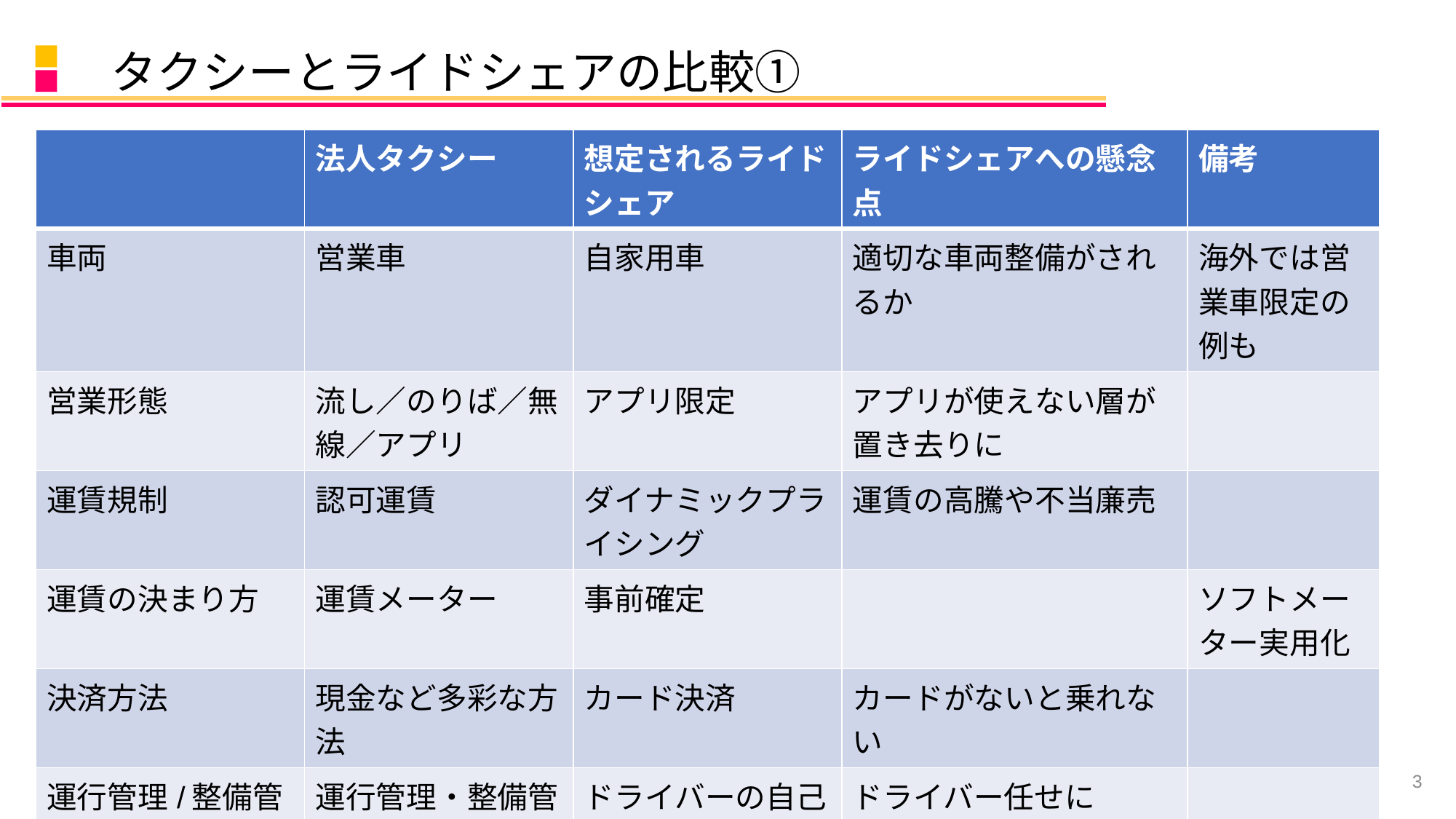

# タクシーとライドシェアの比較①

|  | 法人タクシー | 想定されるライドシェア | ライドシェアへの懸念点 | 備考 |
| --- | --- | --- | --- | --- |
| 車両 | 営業車 | 自家用車 | 適切な車両整備がされるか | 海外では営業車限定の例も |
| 営業形態 | 流し／のりば／無線／アプリ | アプリ限定 | アプリが使えない層が置き去りに |  |
| 運賃規制 | 認可運賃 | ダイナミックプライシング | 運賃の高騰や不当廉売 |  |
| 運賃の決まり方 | 運賃メーター | 事前確定 |  | ソフトメーター実用化 |
| 決済方法 | 現金など多彩な方法 | カード決済 | カードがないと乗れない |  |
| 運行管理/整備管理 | 運行管理・整備管理の有資格者が管理 | ドライバーの自己責任 | ドライバー任せに |  |
3